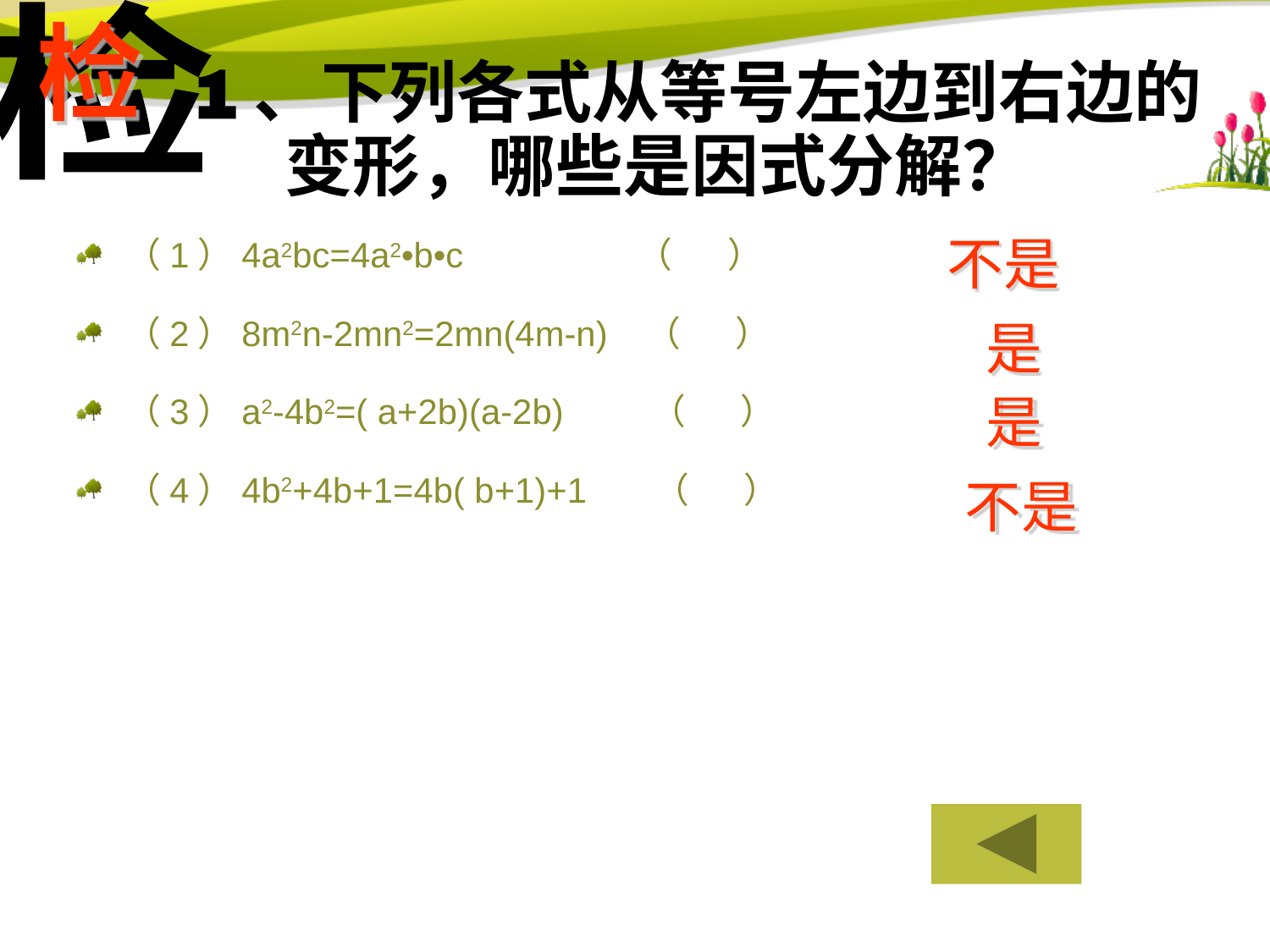

检
检
# 1、下列各式从等号左边到右边的 变形，哪些是因式分解？
（1）4a2bc=4a2•b•c                 （       ）
（2）8m2n-2mn2=2mn(4m-n)   （       ）
（3）a2-4b2=( a+2b)(a-2b)        （       ）
（4）4b2+4b+1=4b( b+1)+1      （       ）

不是
是
是
不是